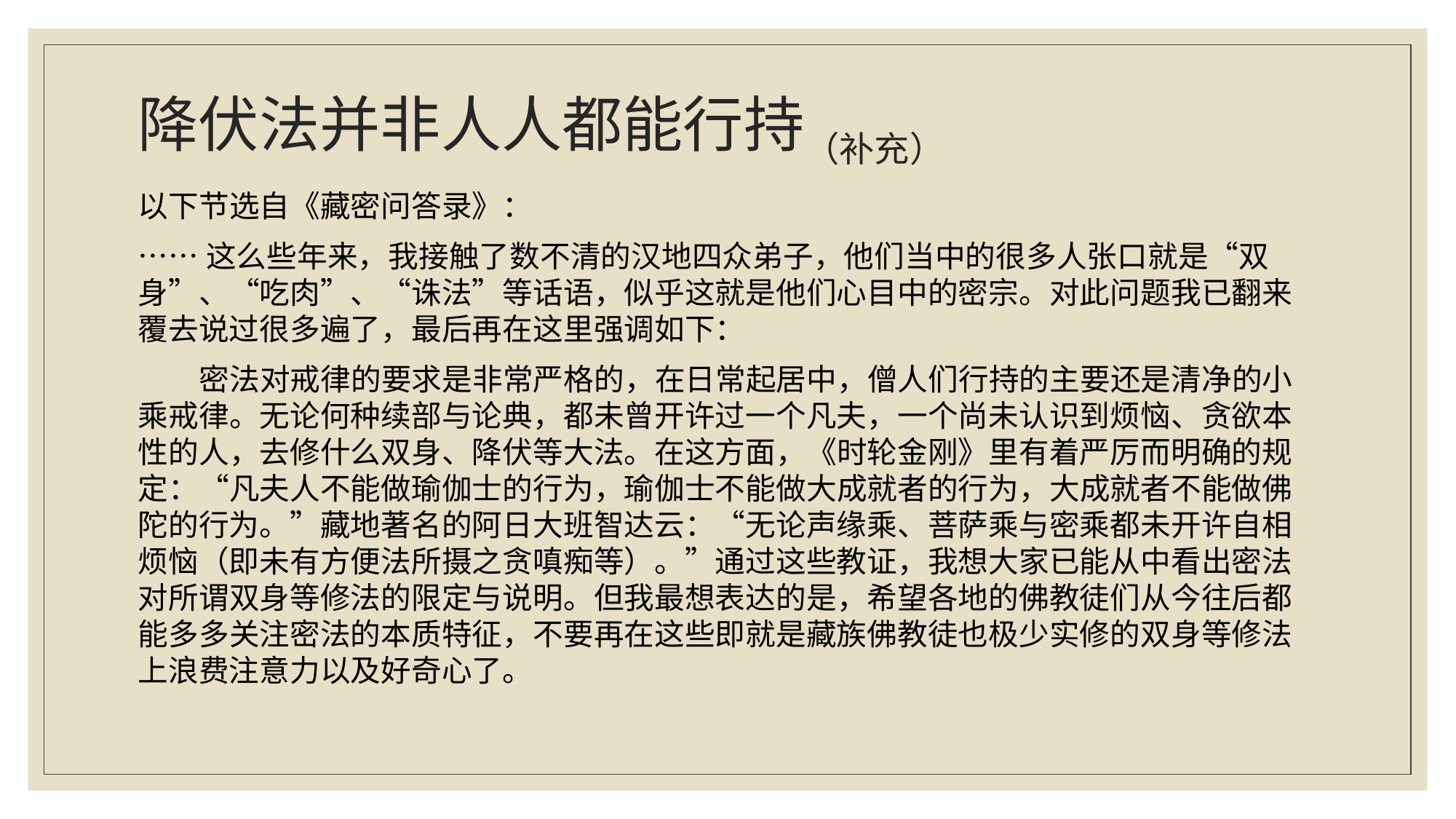

# 降伏法并非人人都能行持（补充）
以下节选自《藏密问答录》：
……这么些年来，我接触了数不清的汉地四众弟子，他们当中的很多人张口就是“双身”、“吃肉”、“诛法”等话语，似乎这就是他们心目中的密宗。对此问题我已翻来覆去说过很多遍了，最后再在这里强调如下：
        密法对戒律的要求是非常严格的，在日常起居中，僧人们行持的主要还是清净的小乘戒律。无论何种续部与论典，都未曾开许过一个凡夫，一个尚未认识到烦恼、贪欲本性的人，去修什么双身、降伏等大法。在这方面，《时轮金刚》里有着严厉而明确的规定：“凡夫人不能做瑜伽士的行为，瑜伽士不能做大成就者的行为，大成就者不能做佛陀的行为。”藏地著名的阿日大班智达云：“无论声缘乘、菩萨乘与密乘都未开许自相烦恼（即未有方便法所摄之贪嗔痴等）。”通过这些教证，我想大家已能从中看出密法对所谓双身等修法的限定与说明。但我最想表达的是，希望各地的佛教徒们从今往后都能多多关注密法的本质特征，不要再在这些即就是藏族佛教徒也极少实修的双身等修法上浪费注意力以及好奇心了。